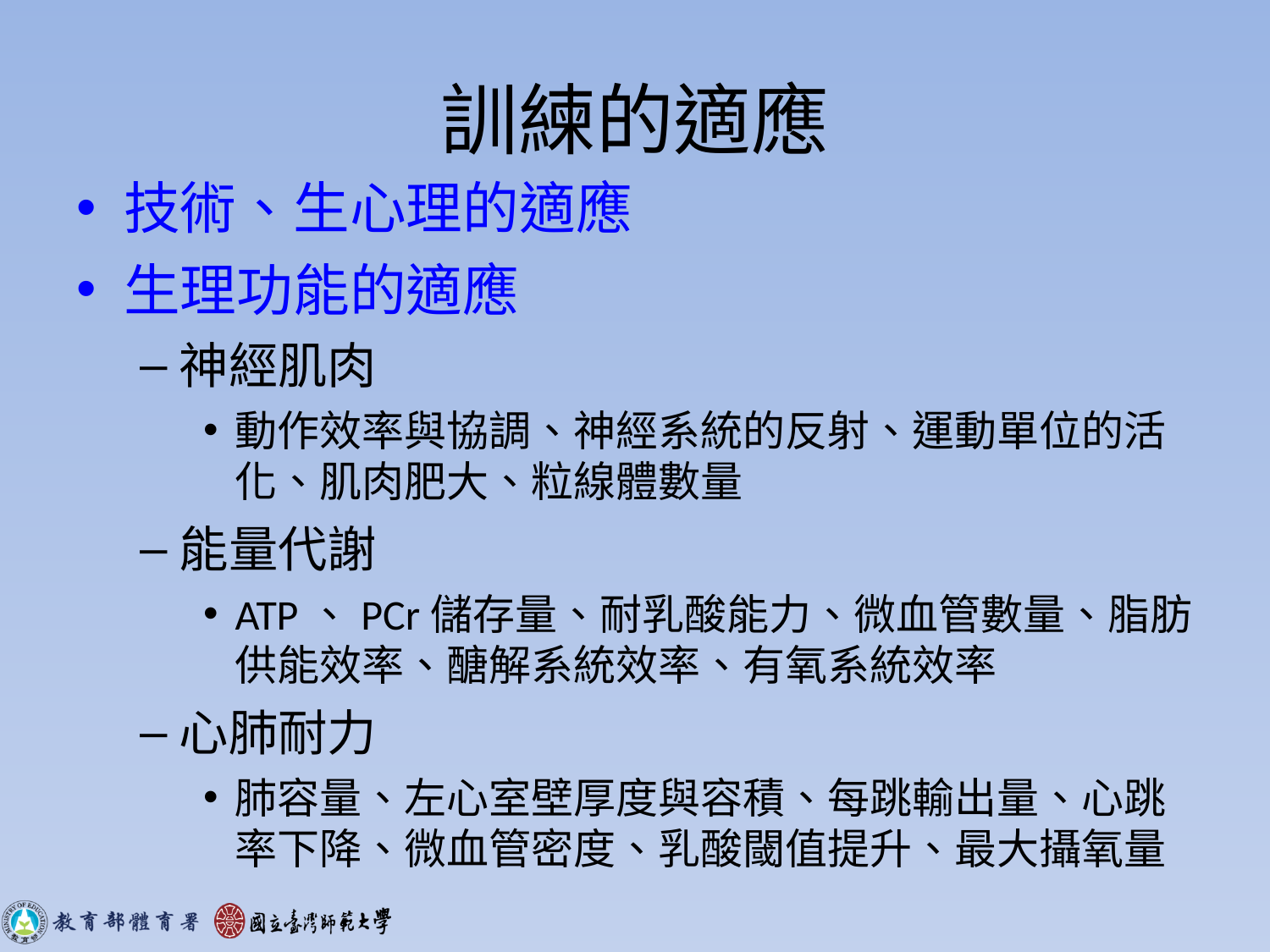

# 訓練的適應
技術、生心理的適應
生理功能的適應
神經肌肉
動作效率與協調、神經系統的反射、運動單位的活化、肌肉肥大、粒線體數量
能量代謝
ATP、PCr儲存量、耐乳酸能力、微血管數量、脂肪供能效率、醣解系統效率、有氧系統效率
心肺耐力
肺容量、左心室壁厚度與容積、每跳輸出量、心跳率下降、微血管密度、乳酸閾值提升、最大攝氧量